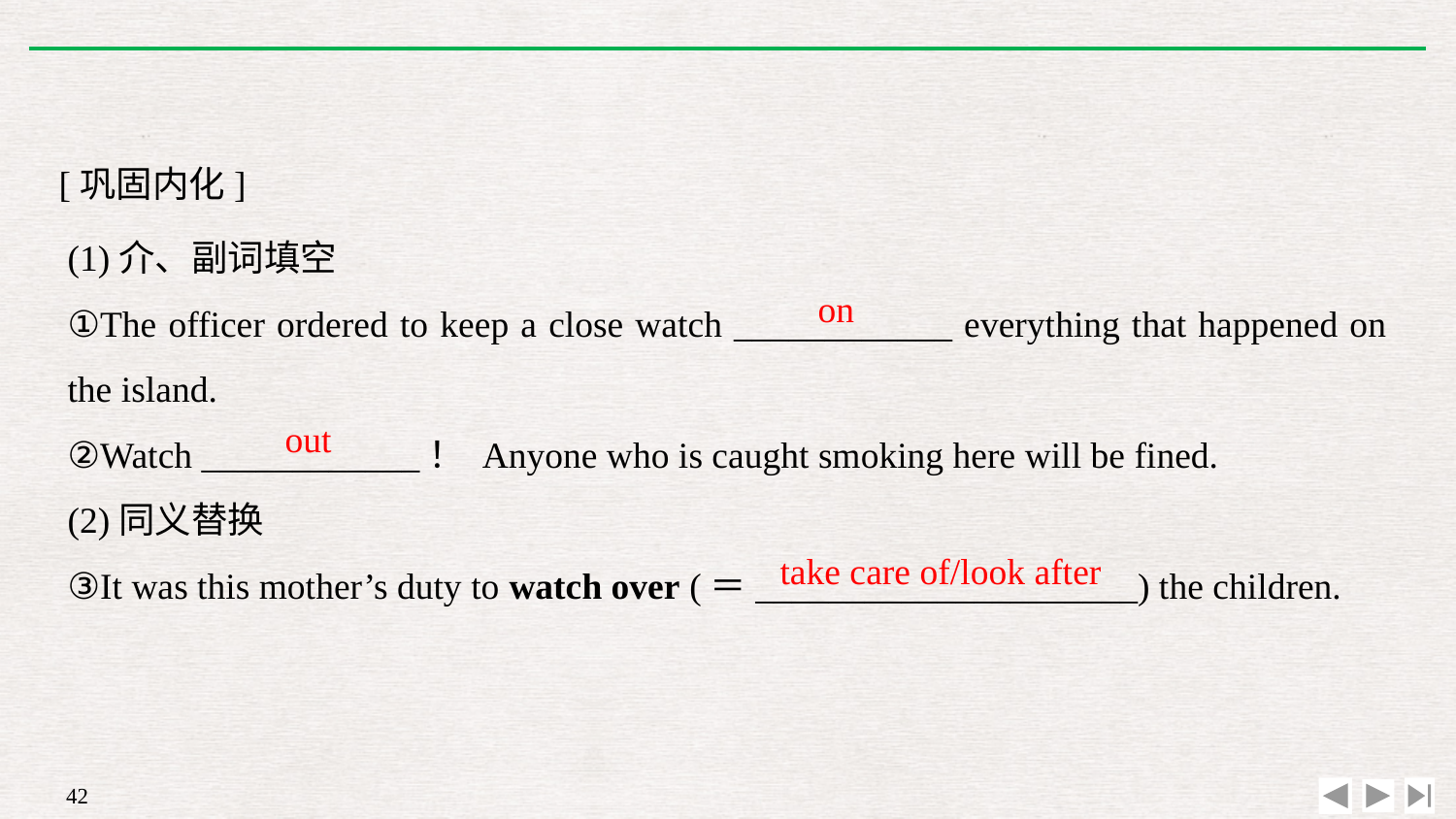

[巩固内化]
(1)介、副词填空
①The officer ordered to keep a close watch ____________ everything that happened on the island.
②Watch ____________！ Anyone who is caught smoking here will be fined.
(2)同义替换
③It was this mother’s duty to watch over (＝_____________________) the children.
on
out
take care of/look after